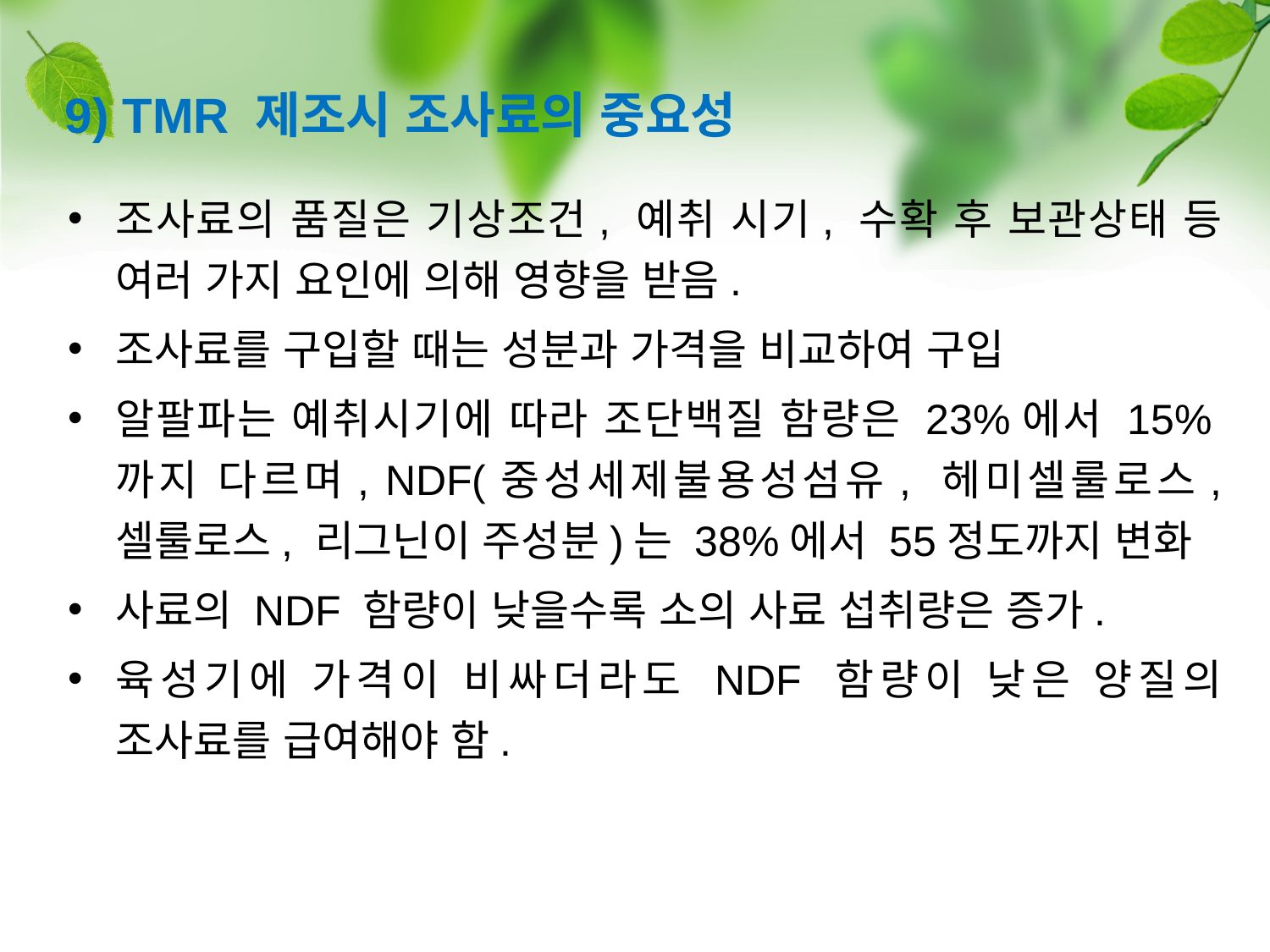

# 9) TMR 제조시 조사료의 중요성
조사료의 품질은 기상조건, 예취 시기, 수확 후 보관상태 등 여러 가지 요인에 의해 영향을 받음.
조사료를 구입할 때는 성분과 가격을 비교하여 구입
알팔파는 예취시기에 따라 조단백질 함량은 23%에서 15%까지 다르며, NDF(중성세제불용성섬유, 헤미셀룰로스, 셀룰로스, 리그닌이 주성분)는 38%에서 55정도까지 변화
사료의 NDF 함량이 낮을수록 소의 사료 섭취량은 증가.
육성기에 가격이 비싸더라도 NDF 함량이 낮은 양질의 조사료를 급여해야 함.